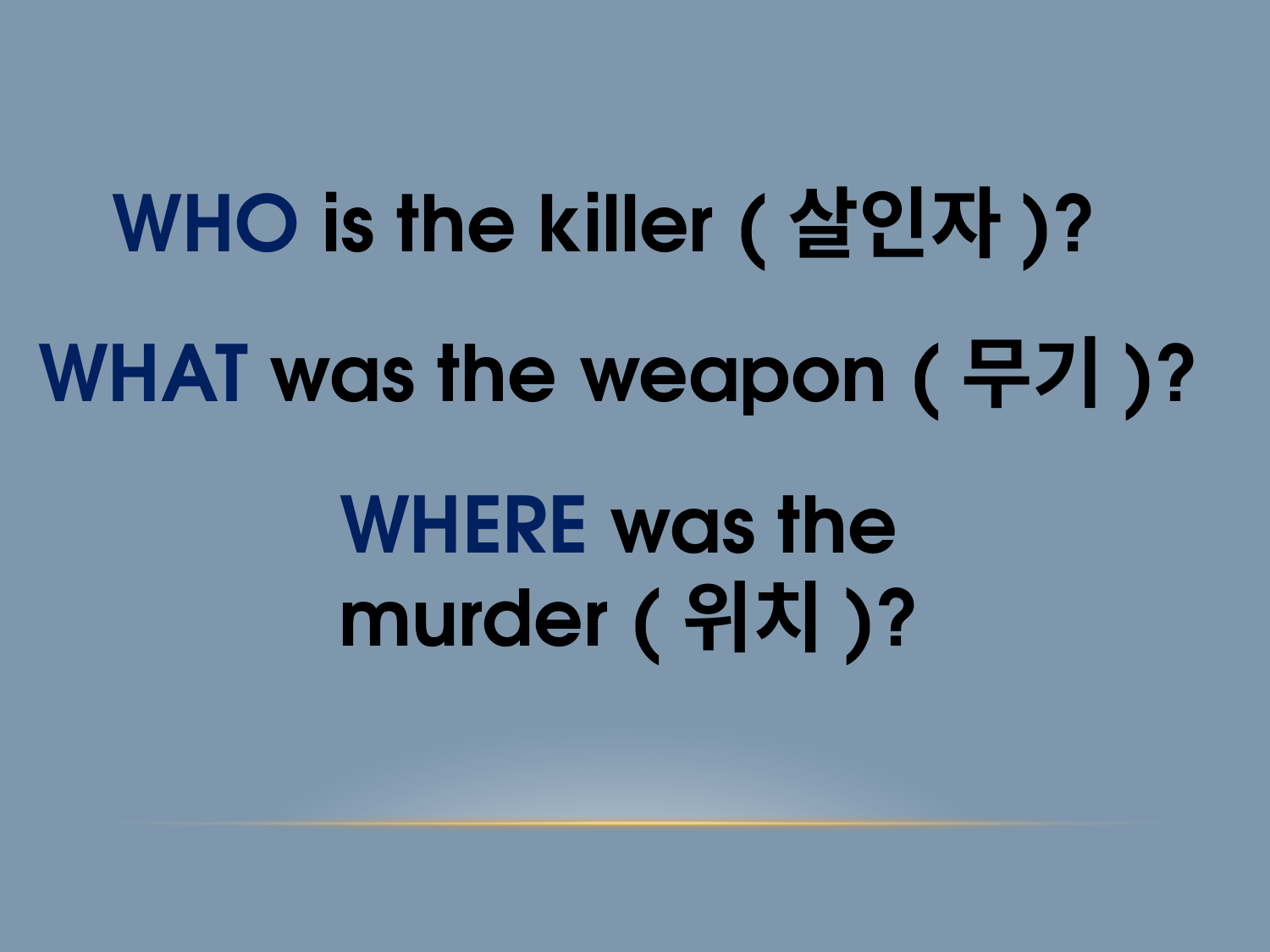

WHO is the killer (살인자)?
WHAT was the weapon (무기)?
WHERE was the
murder (위치)?